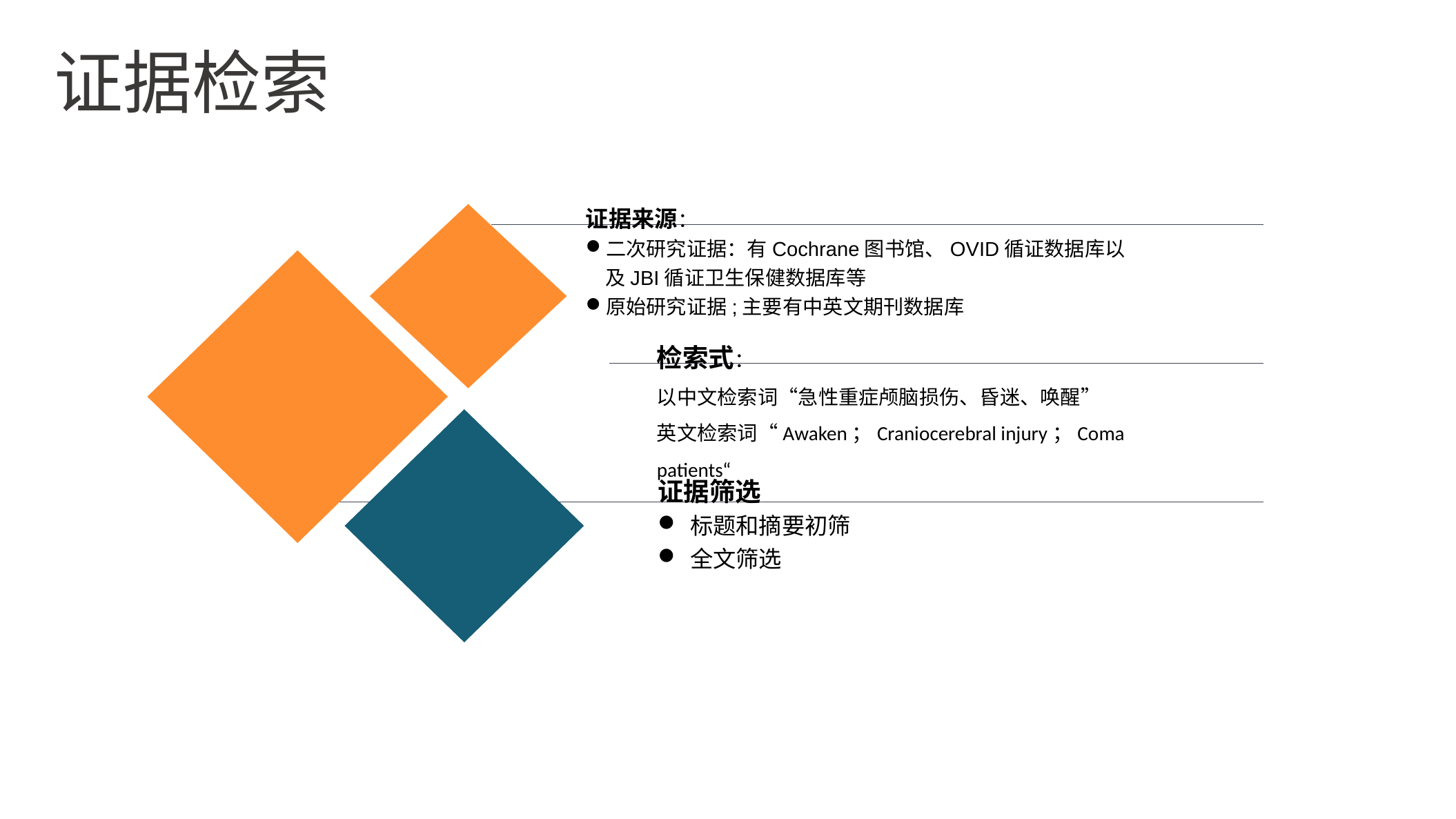

证据检索
证据来源：
二次研究证据：有Cochrane图书馆、OVID循证数据库以及JBI循证卫生保健数据库等
原始研究证据;主要有中英文期刊数据库

检索式：
以中文检索词“急性重症颅脑损伤、昏迷、唤醒”
英文检索词“Awaken；Craniocerebral injury；Coma patients“

证据筛选
标题和摘要初筛
全文筛选